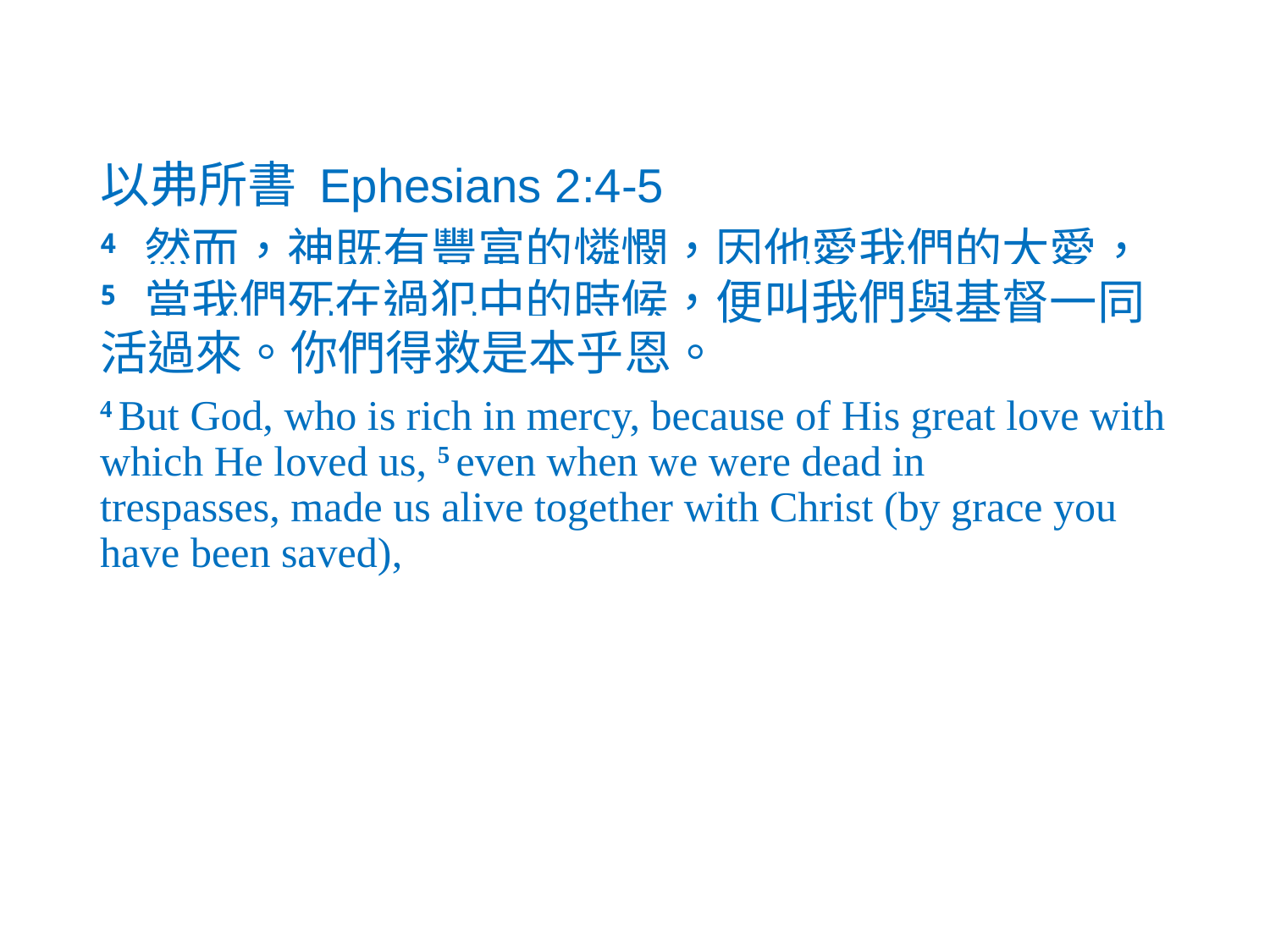

以弗所書 Ephesians 2:4-5
4 然而，神既有豐富的憐憫，因他愛我們的大愛，5 當我們死在過犯中的時候，便叫我們與基督一同活過來。你們得救是本乎恩。
4 But God, who is rich in mercy, because of His great love with which He loved us, 5 even when we were dead in trespasses, made us alive together with Christ (by grace you have been saved),